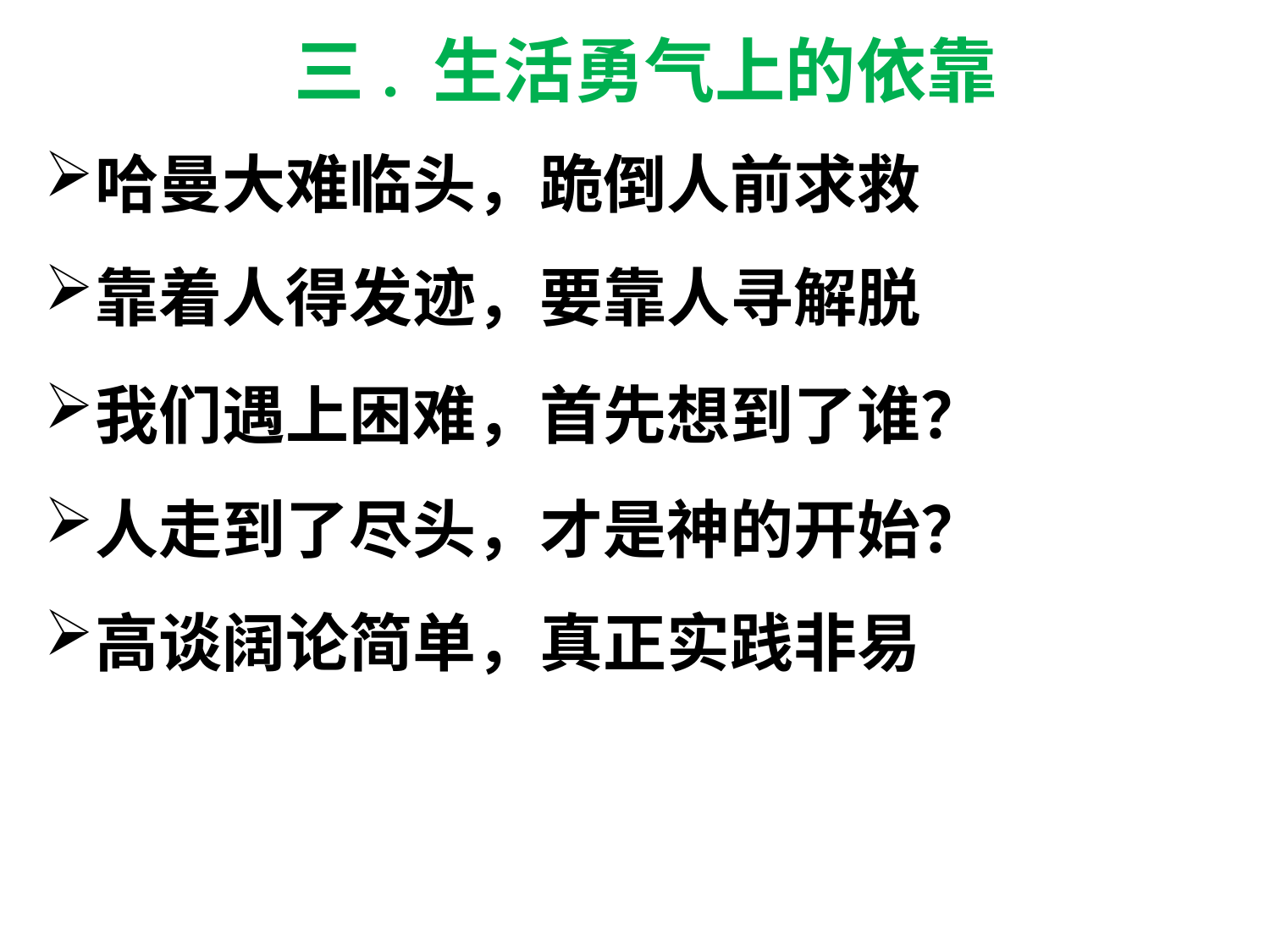

# 三. 生活勇气上的依靠
哈曼大难临头，跪倒人前求救

靠着人得发迹，要靠人寻解脱

我们遇上困难，首先想到了谁？

人走到了尽头，才是神的开始？

高谈阔论简单，真正实践非易